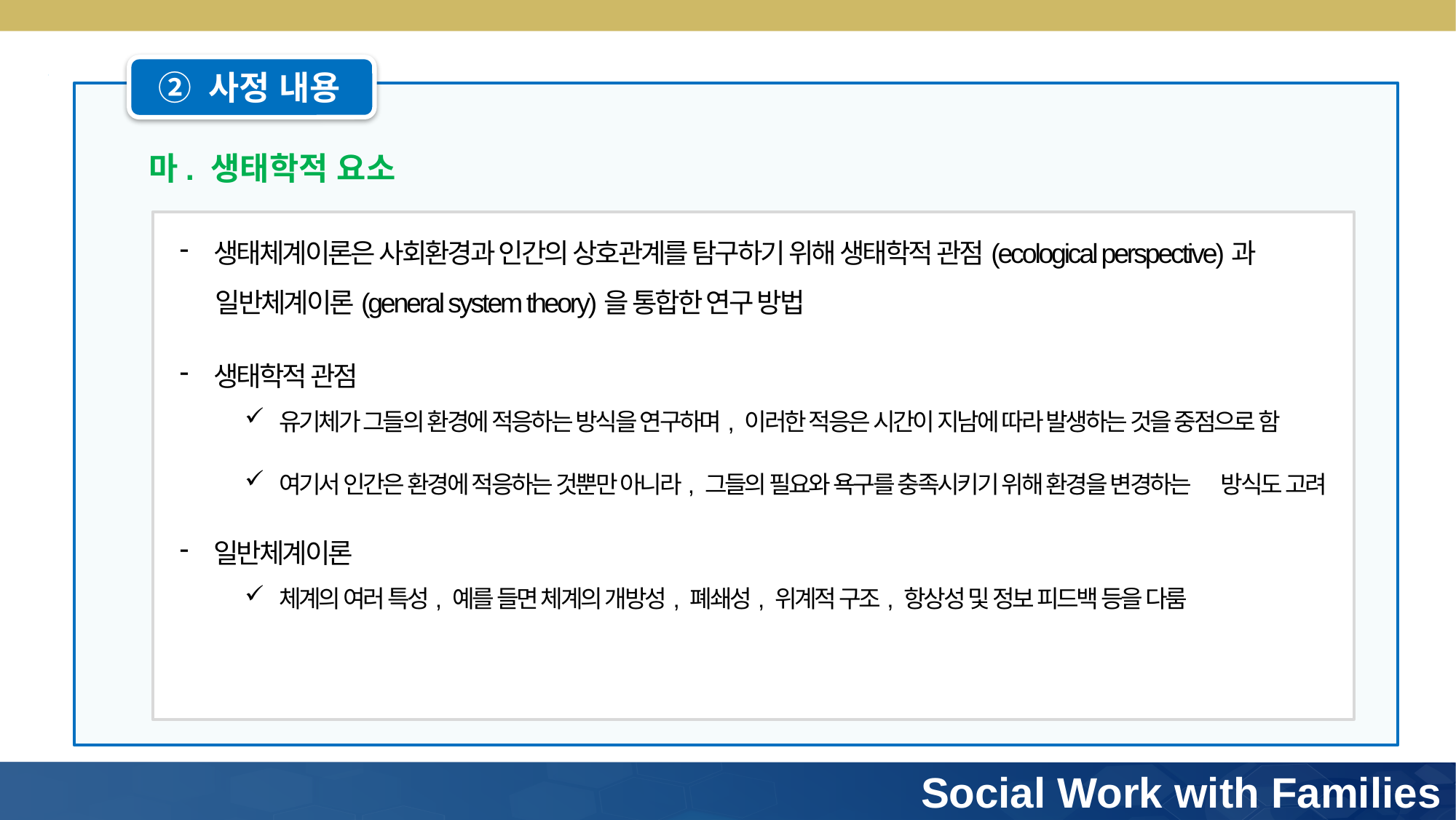

② 사정 내용

마. 생태학적 요소

생태체계이론은 사회환경과 인간의 상호관계를 탐구하기 위해 생태학적 관점(ecological perspective)과
     일반체계이론(general system theory)을 통합한 연구 방법

생태학적 관점
유기체가 그들의 환경에 적응하는 방식을 연구하며, 이러한 적응은 시간이 지남에 따라 발생하는 것을 중점으로 함

여기서 인간은 환경에 적응하는 것뿐만 아니라, 그들의 필요와 욕구를 충족시키기 위해 환경을 변경하는       방식도 고려

일반체계이론
체계의 여러 특성, 예를 들면 체계의 개방성, 폐쇄성, 위계적 구조, 항상성 및 정보 피드백 등을 다룸